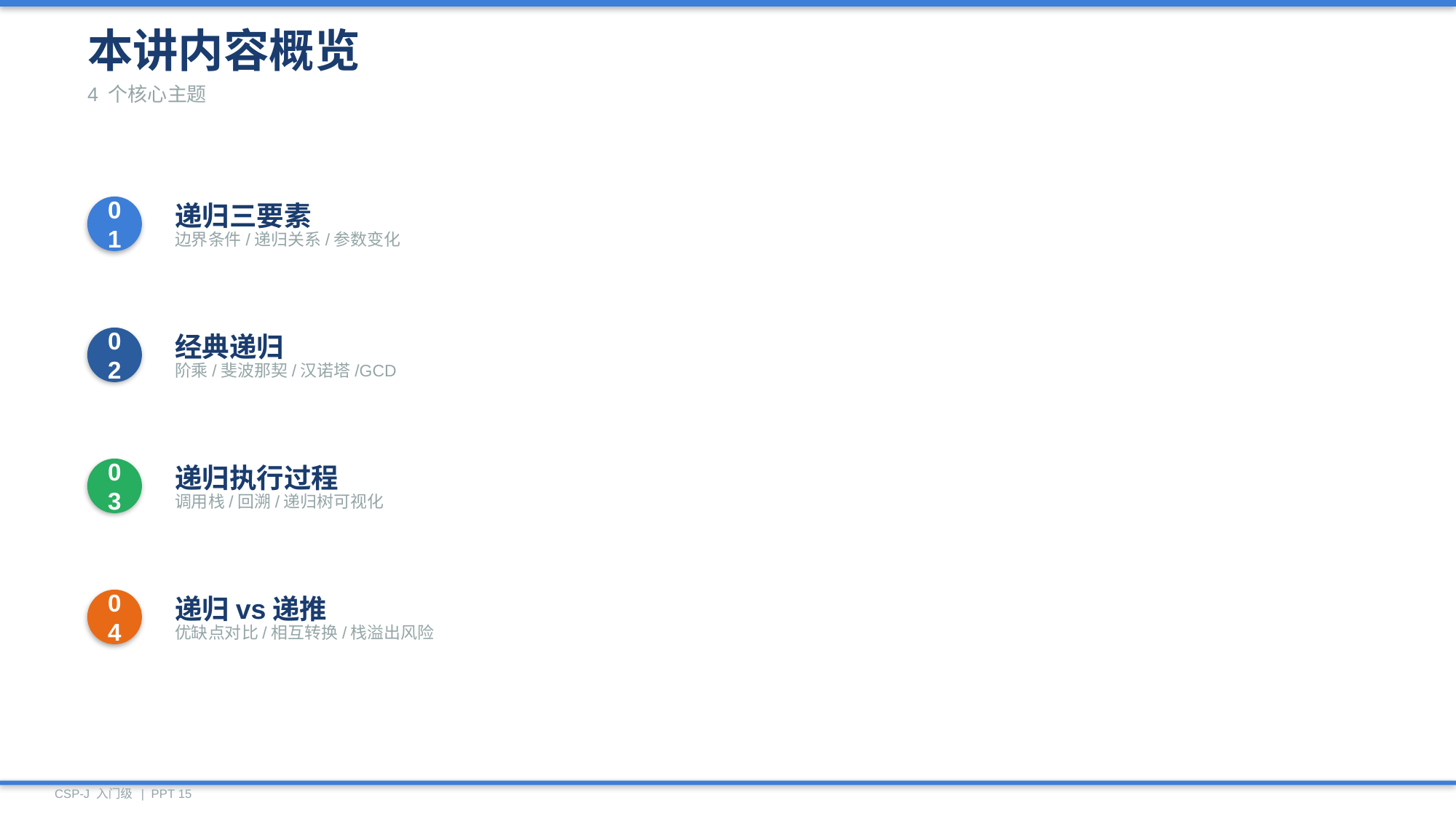

本讲内容概览
4 个核心主题
01
递归三要素
边界条件/递归关系/参数变化
02
经典递归
阶乘/斐波那契/汉诺塔/GCD
03
递归执行过程
调用栈/回溯/递归树可视化
04
递归vs递推
优缺点对比/相互转换/栈溢出风险

CSP-J 入门级  |  PPT 15